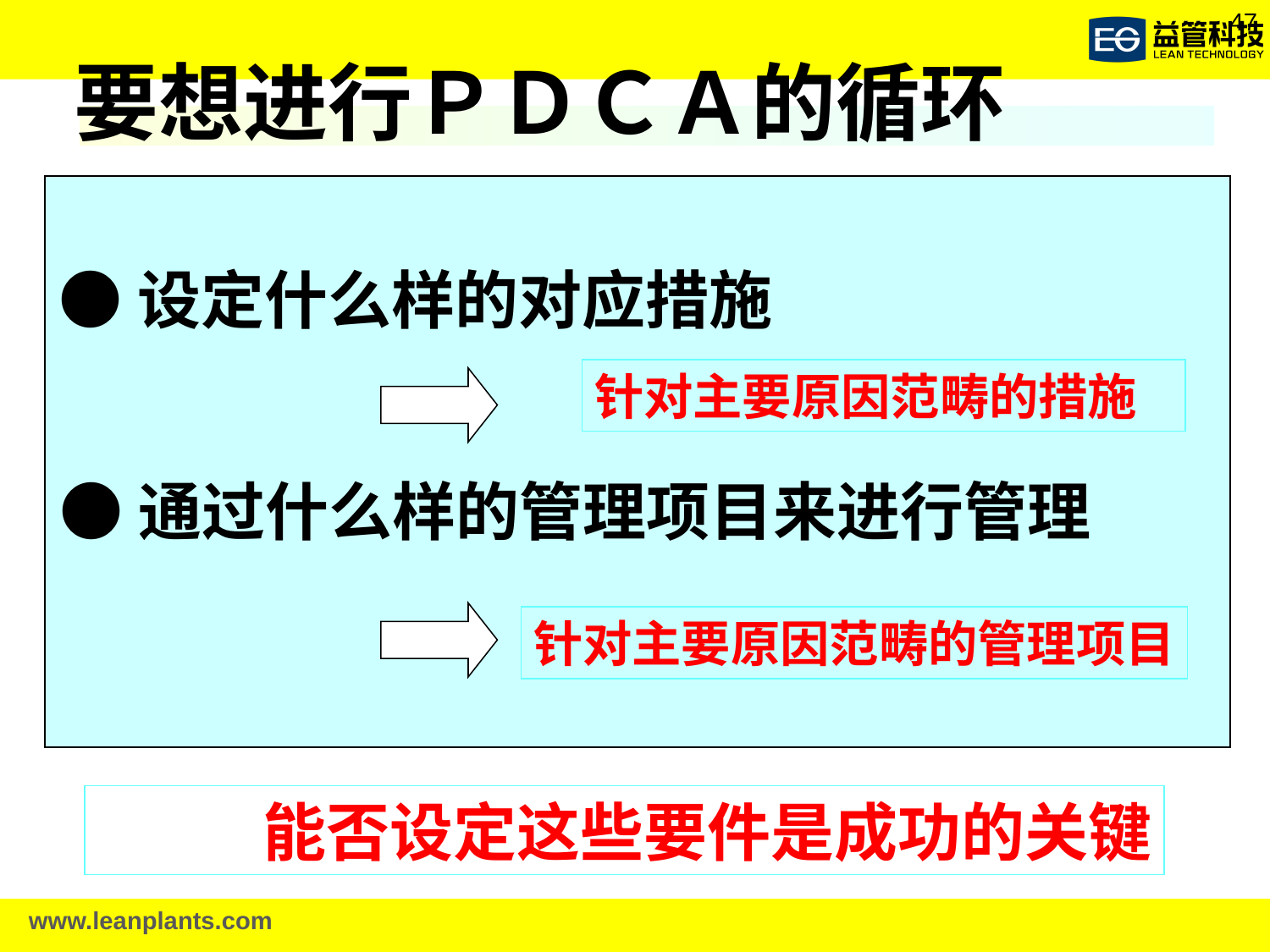

47
要想进行ＰＤＣＡ的循环

●设定什么样的对应措施
针对主要原因范畴的措施

●通过什么样的管理项目来进行管理

针对主要原因范畴的管理项目
能否设定这些要件是成功的关键